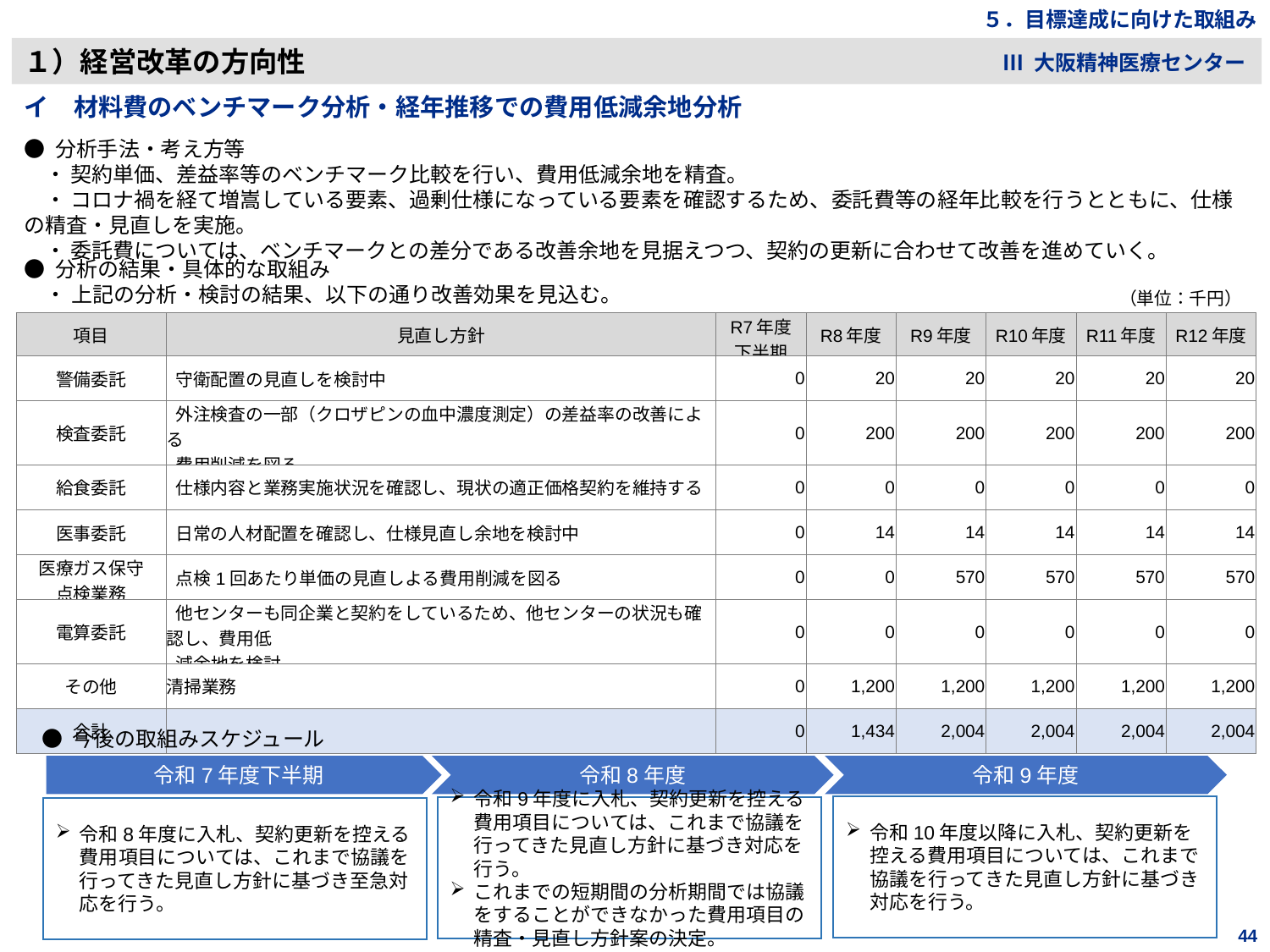

５．目標達成に向けた取組み
１）経営改革の方向性
Ⅲ 大阪精神医療センター
イ　材料費のベンチマーク分析・経年推移での費用低減余地分析
● 分析手法・考え方等
　・ 契約単価、差益率等のベンチマーク比較を行い、費用低減余地を精査。
　・ コロナ禍を経て増嵩している要素、過剰仕様になっている要素を確認するため、委託費等の経年比較を行うとともに、仕様の精査・見直しを実施。
　・ 委託費については、ベンチマークとの差分である改善余地を見据えつつ、契約の更新に合わせて改善を進めていく。
● 分析の結果・具体的な取組み
　・ 上記の分析・検討の結果、以下の通り改善効果を見込む。
（単位：千円）
| 項目 | 見直し方針 | R7年度 下半期 | R8年度 | R9年度 | R10年度 | R11年度 | R12年度 |
| --- | --- | --- | --- | --- | --- | --- | --- |
| 警備委託 | 守衛配置の見直しを検討中 | 0 | 20 | 20 | 20 | 20 | 20 |
| 検査委託 | 外注検査の一部（クロザピンの血中濃度測定）の差益率の改善による 費用削減を図る | 0 | 200 | 200 | 200 | 200 | 200 |
| 給食委託 | 仕様内容と業務実施状況を確認し、現状の適正価格契約を維持する | 0 | 0 | 0 | 0 | 0 | 0 |
| 医事委託 | 日常の人材配置を確認し、仕様見直し余地を検討中 | 0 | 14 | 14 | 14 | 14 | 14 |
| 医療ガス保守 点検業務 | 点検1回あたり単価の見直しよる費用削減を図る | 0 | 0 | 570 | 570 | 570 | 570 |
| 電算委託 | 他センターも同企業と契約をしているため、他センターの状況も確認し、費用低 減余地を検討 | 0 | 0 | 0 | 0 | 0 | 0 |
| その他 | 清掃業務 | 0 | 1,200 | 1,200 | 1,200 | 1,200 | 1,200 |
| 合計 |  | 0 | 1,434 | 2,004 | 2,004 | 2,004 | 2,004 |
● 今後の取組みスケジュール
令和7年度下半期
令和8年度
令和9年度
令和10年度以降に入札、契約更新を控える費用項目については、これまで協議を行ってきた見直し方針に基づき対応を行う。
令和9年度に入札、契約更新を控える費用項目については、これまで協議を行ってきた見直し方針に基づき対応を行う。
これまでの短期間の分析期間では協議をすることができなかった費用項目の精査・見直し方針案の決定。
令和8年度に入札、契約更新を控える費用項目については、これまで協議を行ってきた見直し方針に基づき至急対応を行う。
44